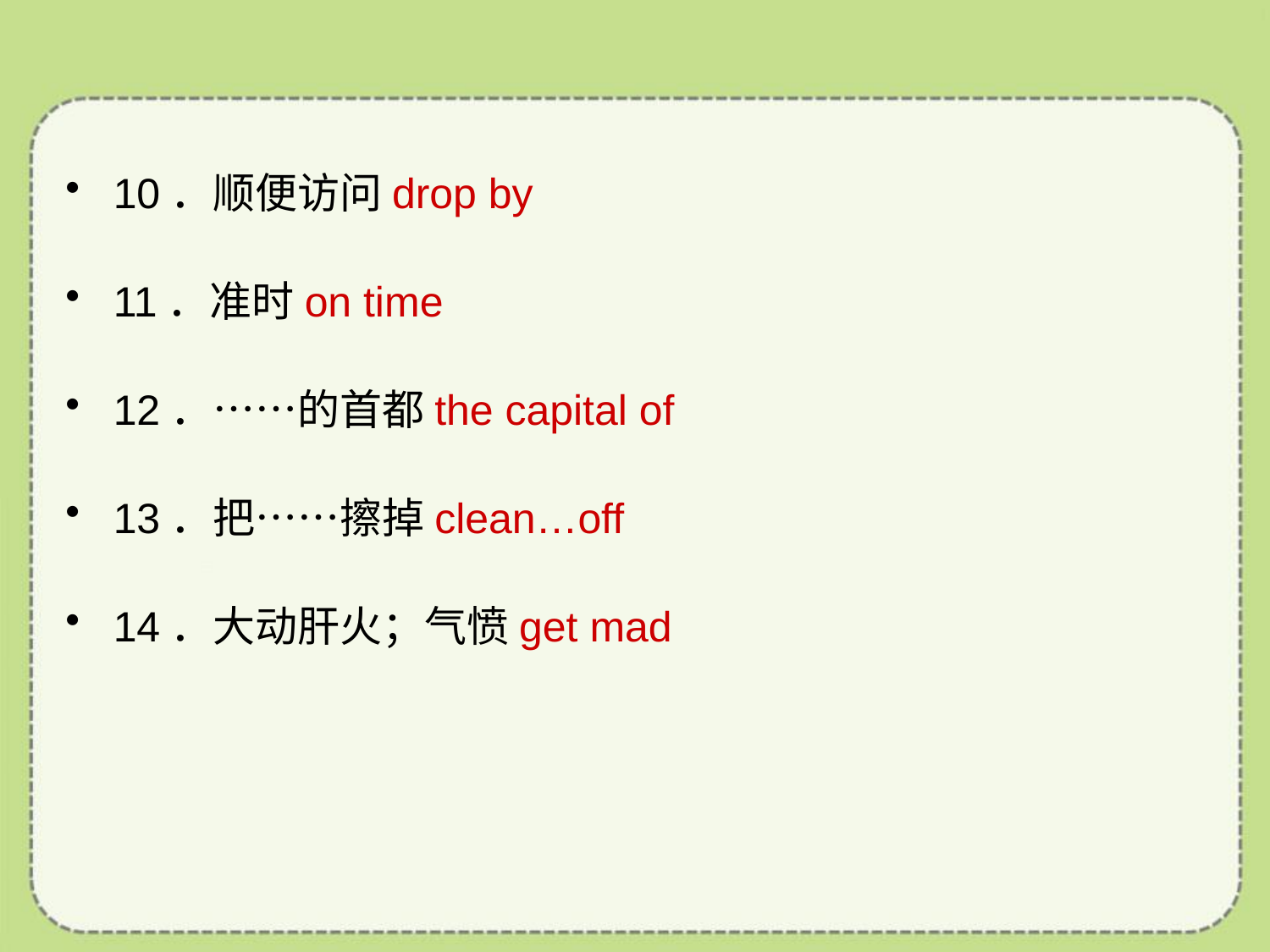

10．顺便访问drop by

11．准时on time

12．……的首都the capital of

13．把……擦掉clean…off

14．大动肝火；气愤get mad